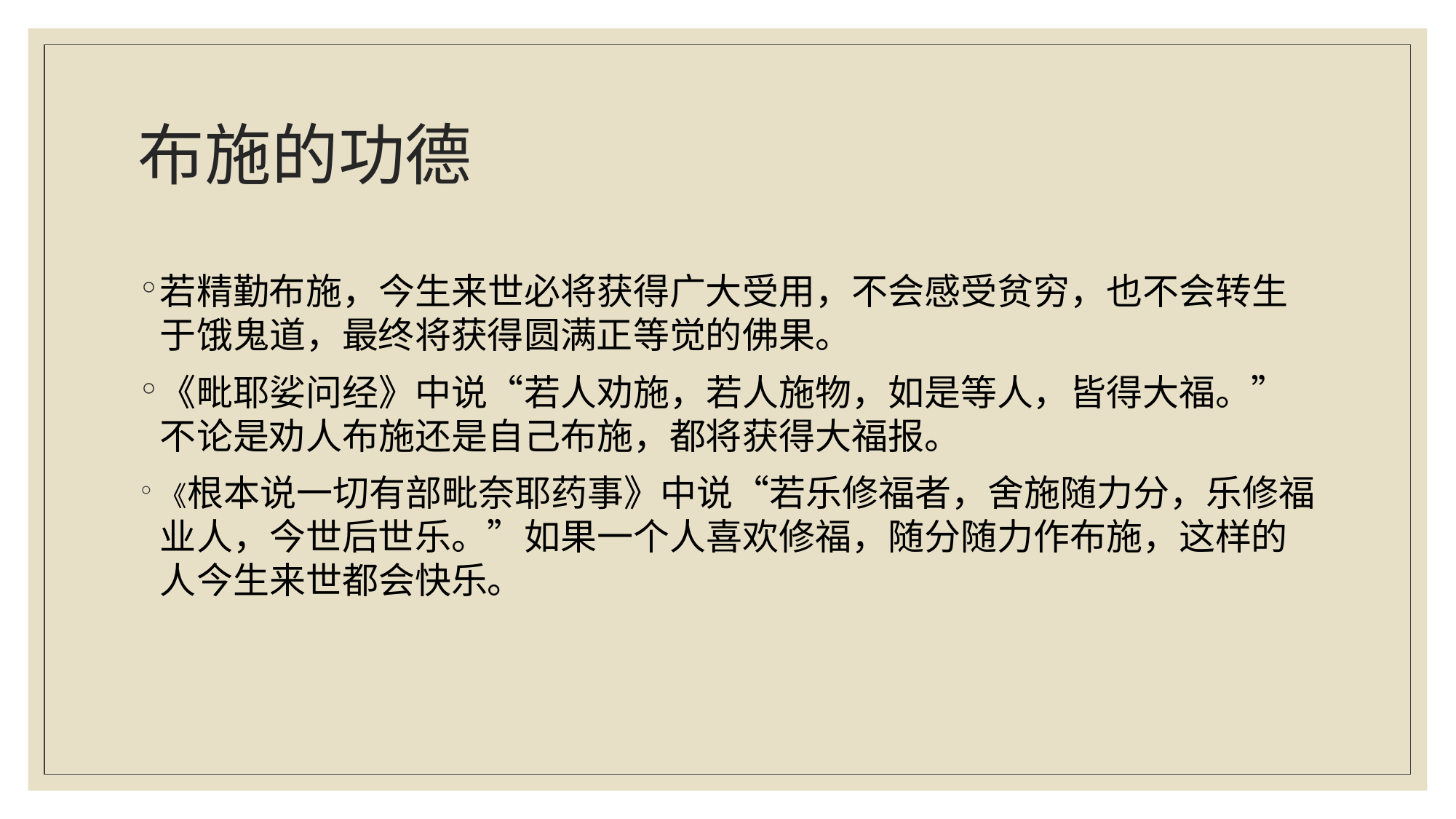

# 布施的功德
若精勤布施，今生来世必将获得广大受用，不会感受贫穷，也不会转生于饿鬼道，最终将获得圆满正等觉的佛果。
《毗耶娑问经》中说“若人劝施，若人施物，如是等人，皆得大福。”不论是劝人布施还是自己布施，都将获得大福报。
《根本说一切有部毗奈耶药事》中说“若乐修福者，舍施随力分，乐修福业人，今世后世乐。”如果一个人喜欢修福，随分随力作布施，这样的人今生来世都会快乐。